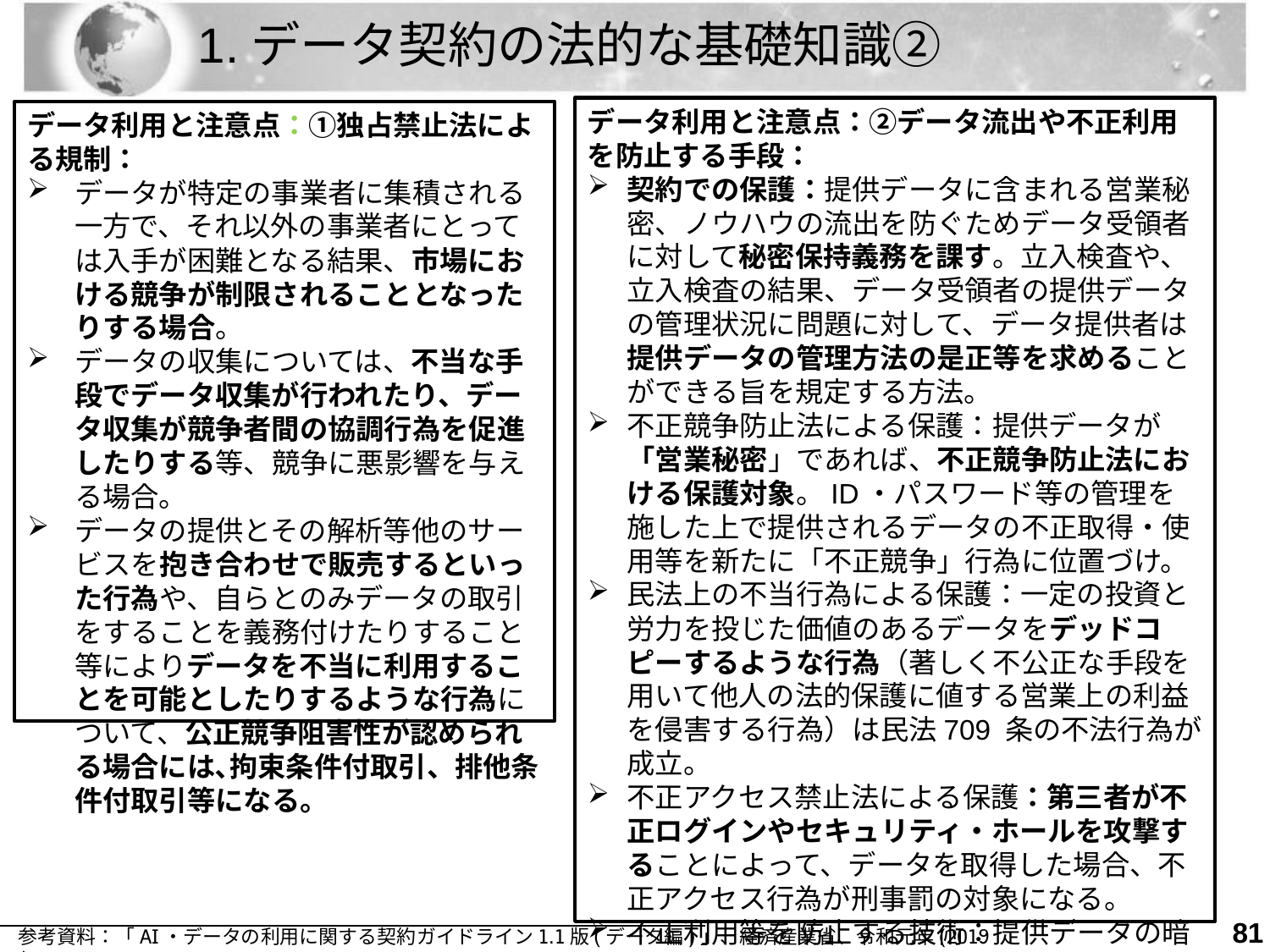

# 1.データ契約の法的な基礎知識②
データ利用と注意点：②データ流出や不正利用を防止する手段：
契約での保護：提供データに含まれる営業秘密、ノウハウの流出を防ぐためデータ受領者に対して秘密保持義務を課す。立入検査や、立入検査の結果、データ受領者の提供データの管理状況に問題に対して、データ提供者は提供データの管理方法の是正等を求めることができる旨を規定する方法。
不正競争防止法による保護：提供データが「営業秘密」であれば、不正競争防止法における保護対象。ID・パスワード等の管理を施した上で提供されるデータの不正取得・使用等を新たに「不正競争」行為に位置づけ。
民法上の不当行為による保護：一定の投資と労力を投じた価値のあるデータをデッドコピーするような行為（著しく不公正な手段を用いて他人の法的保護に値する営業上の利益を侵害する行為）は民法709 条の不法行為が成立。
不正アクセス禁止法による保護：第三者が不正ログインやセキュリティ・ホールを攻撃することによって、データを取得した場合、不正アクセス行為が刑事罰の対象になる。
不正利用等を防止する技術：提供データの暗号化、アクセス制限、電子透かし技術。
データ利用と注意点：①独占禁止法による規制：
データが特定の事業者に集積される一方で、それ以外の事業者にとっては入手が困難となる結果、市場における競争が制限されることとなったりする場合。
データの収集については、不当な手段でデータ収集が行われたり、データ収集が競争者間の協調行為を促進したりする等、競争に悪影響を与える場合。
データの提供とその解析等他のサービスを抱き合わせで販売するといった行為や、自らとのみデータの取引をすることを義務付けたりすること等によりデータを不当に利用することを可能としたりするような行為について、公正競争阻害性が認められる場合には､拘束条件付取引、排他条件付取引等になる。
81
参考資料：「AI・データの利用に関する契約ガイドライン1.1版(データ編)」、経済産業省、令和元年(2019年)12月